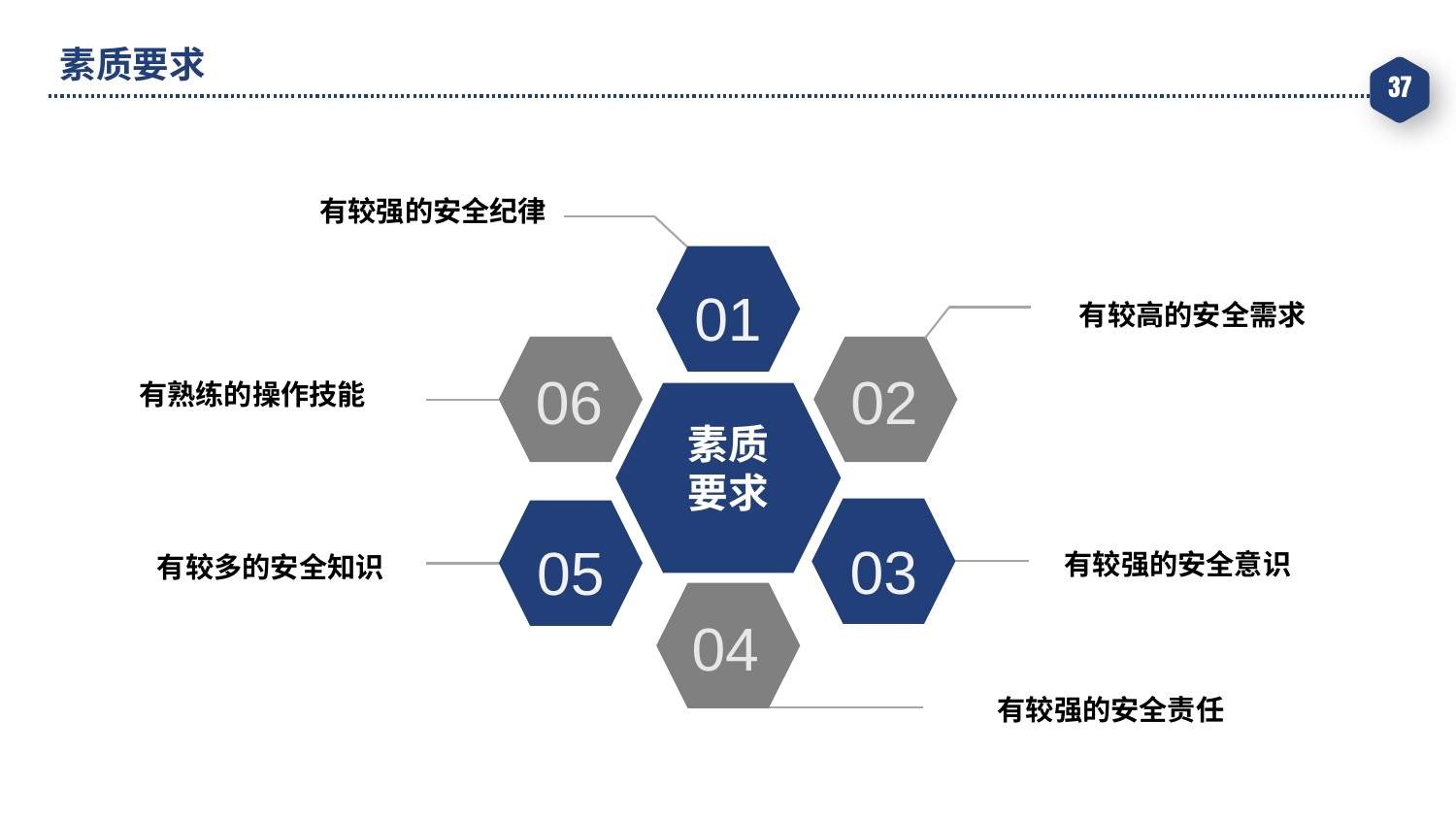

素质要求
有较强的安全纪律

01
有较高的安全需求

06

02
有熟练的操作技能

素质
要求

03

05
有较强的安全意识
有较多的安全知识

04
有较强的安全责任